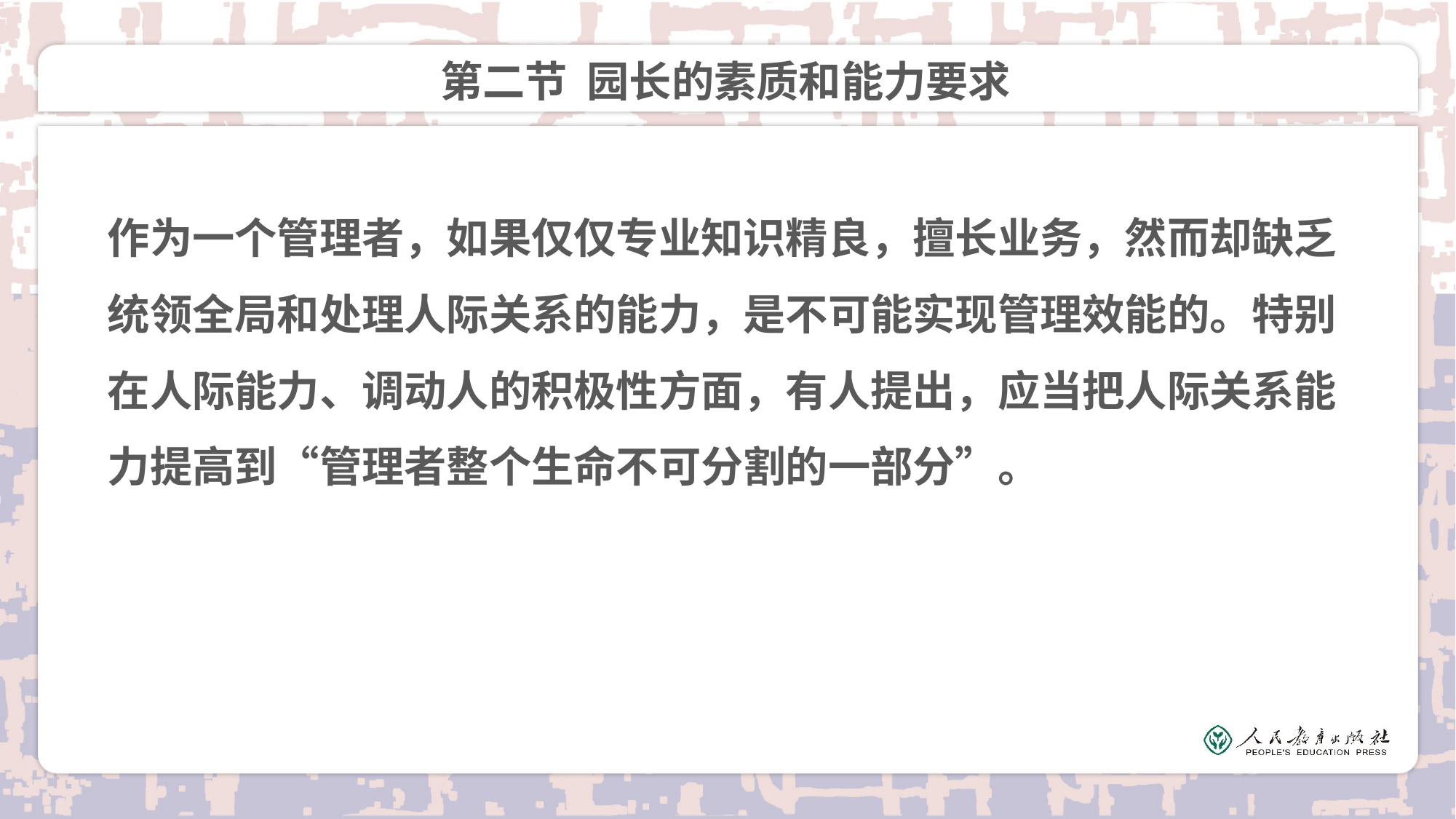

# 第二节  园长的素质和能力要求
作为一个管理者，如果仅仅专业知识精良，擅长业务，然而却缺乏统领全局和处理人际关系的能力，是不可能实现管理效能的。特别在人际能力、调动人的积极性方面，有人提出，应当把人际关系能力提高到“管理者整个生命不可分割的一部分”。